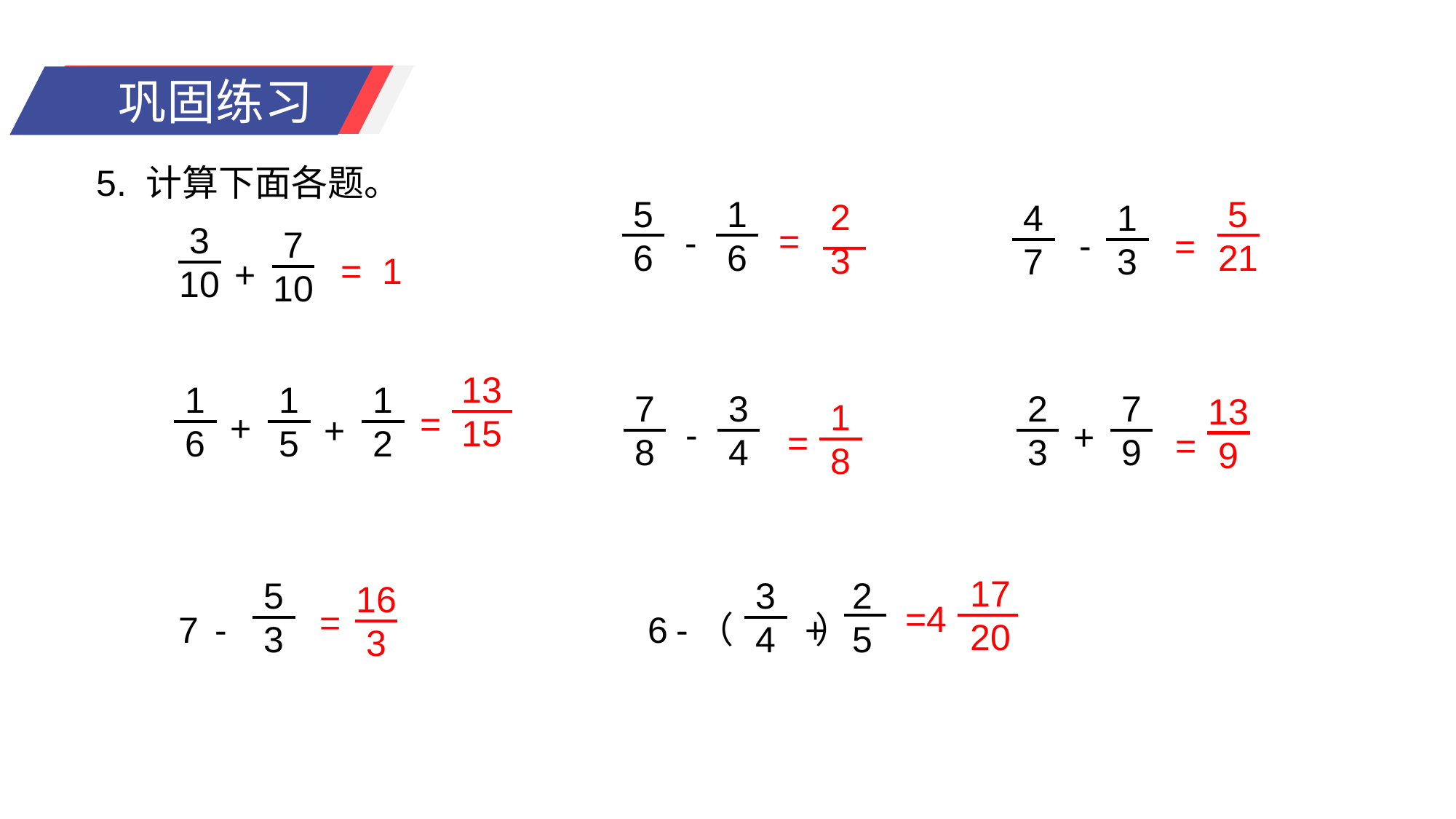

5. 计算下面各题。
5
6
1
6
5
21
2
3
4
7
1
3
3
10
=
-
7
10
-
=
=  1
+
13
15
1
6
1
5
1
2
7
8
3
4
2
3
7
9
13
9
1
8
=
+
+
-
+
=
=
17
20
5
3
3
4
2
5
16
3
=4
=
7
-
6
-（          ）
+